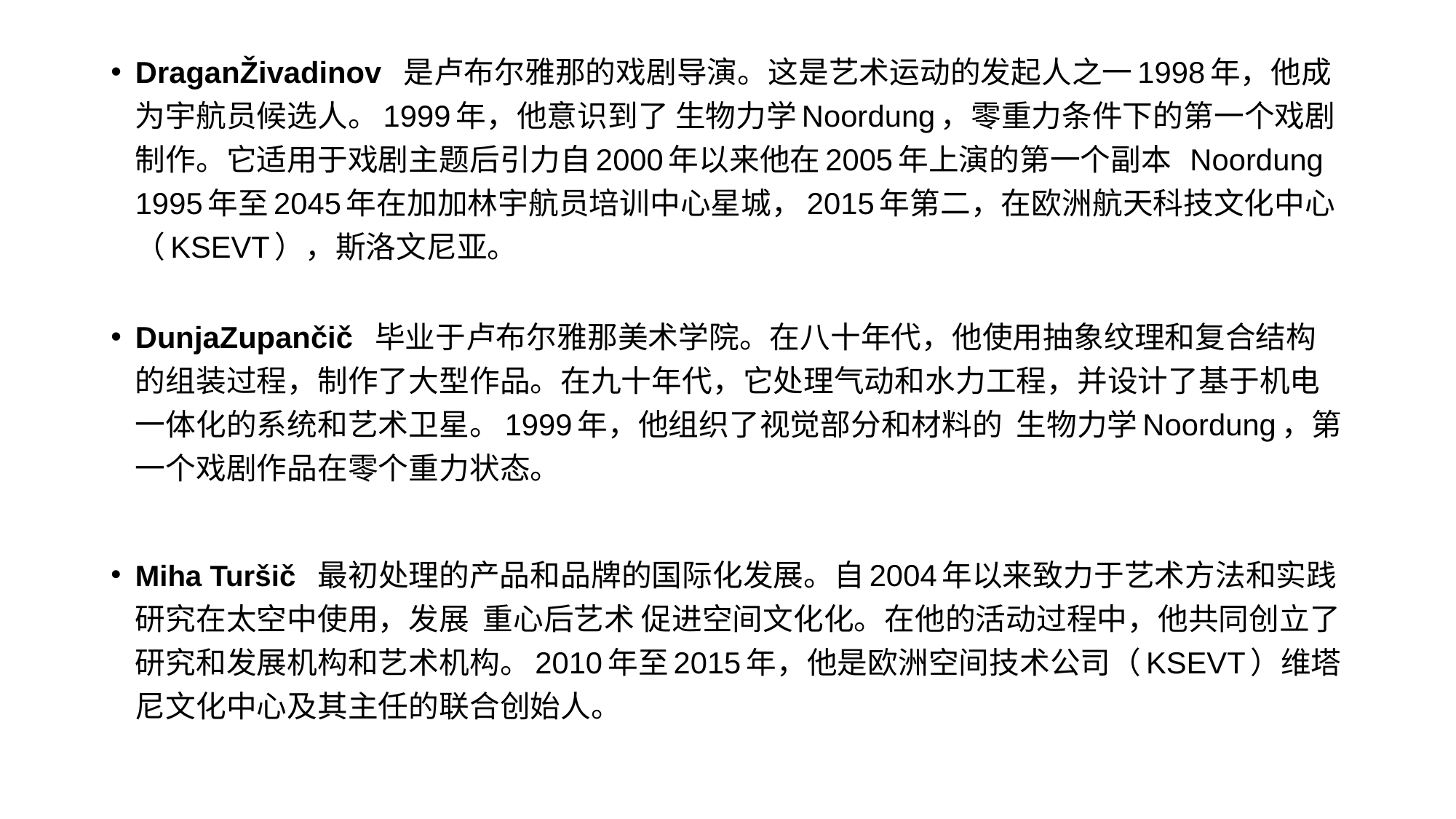

DraganŽivadinov  是卢布尔雅那的戏剧导演。这是艺术运动的发起人之一1998年，他成为宇航员候选人。1999年，他意识到了 生物力学Noordung，零重力条件下的第一个戏剧制作。它适用于戏剧主题后引力自2000年以来他在2005年上演的第一个副本  Noordung 1995年至2045年在加加林宇航员培训中心星城，2015年第二，在欧洲航天科技文化中心（KSEVT），斯洛文尼亚。
DunjaZupančič  毕业于卢布尔雅那美术学院。在八十年代，他使用抽象纹理和复合结构的组装过程，制作了大型作品。在九十年代，它处理气动和水力工程，并设计了基于机电一体化的系统和艺术卫星。1999年，他组织了视觉部分和材料的  生物力学Noordung，第一个戏剧作品在零个重力状态。

Miha Turšič  最初处理的产品和品牌的国际化发展。自2004年以来致力于艺术方法和实践研究在太空中使用，发展  重心后艺术 促进空间文化化。在他的活动过程中，他共同创立了研究和发展机构和艺术机构。2010年至2015年，他是欧洲空间技术公司（KSEVT）维塔尼文化中心及其主任的联合创始人。